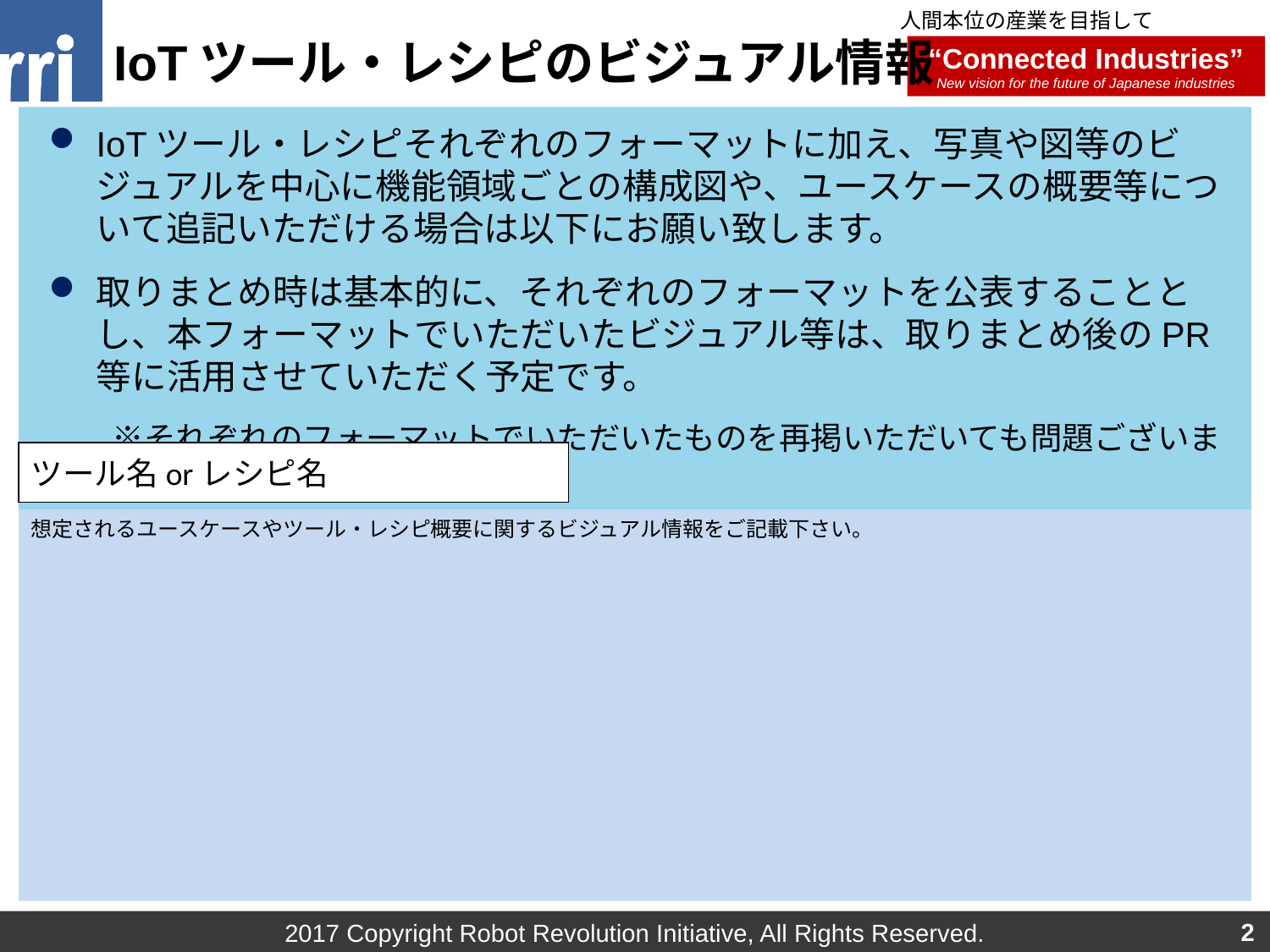

# IoTツール・レシピのビジュアル情報
IoTツール・レシピそれぞれのフォーマットに加え、写真や図等のビジュアルを中心に機能領域ごとの構成図や、ユースケースの概要等について追記いただける場合は以下にお願い致します。
取りまとめ時は基本的に、それぞれのフォーマットを公表することとし、本フォーマットでいただいたビジュアル等は、取りまとめ後のPR等に活用させていただく予定です。
　　※それぞれのフォーマットでいただいたものを再掲いただいても問題ございません。
ツール名orレシピ名
想定されるユースケースやツール・レシピ概要に関するビジュアル情報をご記載下さい。
2